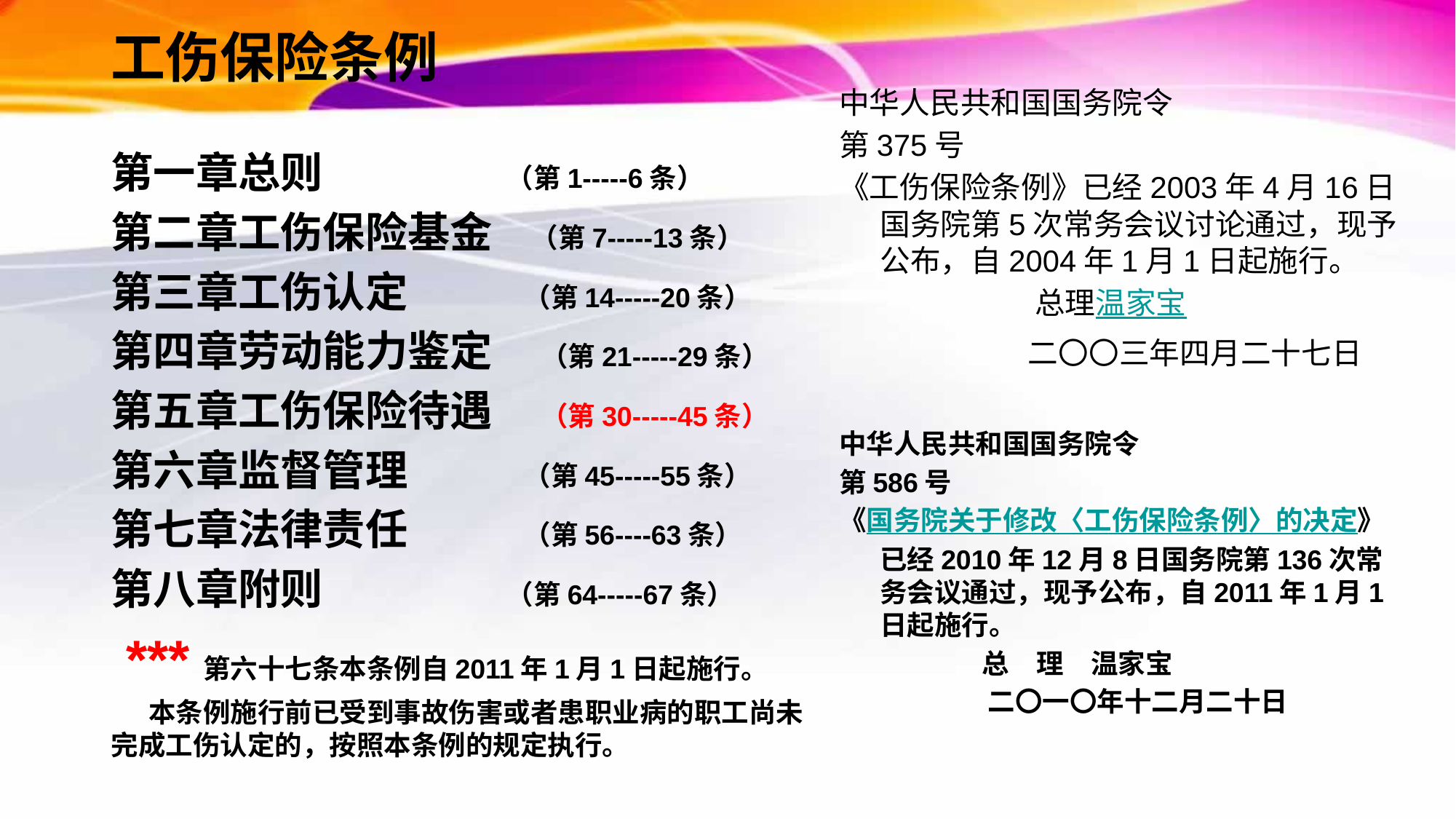

# 工伤保险条例
中华人民共和国国务院令
第375号
《工伤保险条例》已经2003年4月16日国务院第5次常务会议讨论通过，现予公布，自2004年1月1日起施行。
                            总理温家宝
                           二〇〇三年四月二十七日

中华人民共和国国务院令
第586号
《国务院关于修改〈工伤保险条例〉的决定》已经2010年12月8日国务院第136次常务会议通过，现予公布，自2011年1月1日起施行。
                      总　理　温家宝
                       二〇一〇年十二月二十日

第一章总则                   （第1-----6条）
第二章工伤保险基金    （第7-----13条）
第三章工伤认定            （第14-----20条）
第四章劳动能力鉴定     （第21-----29条）
第五章工伤保险待遇     （第30-----45条）
第六章监督管理            （第45-----55条）
第七章法律责任            （第56----63条）
第八章附则                   （第64-----67条）
 ***第六十七条本条例自2011年1月1日起施行。
     本条例施行前已受到事故伤害或者患职业病的职工尚未完成工伤认定的，按照本条例的规定执行。

11